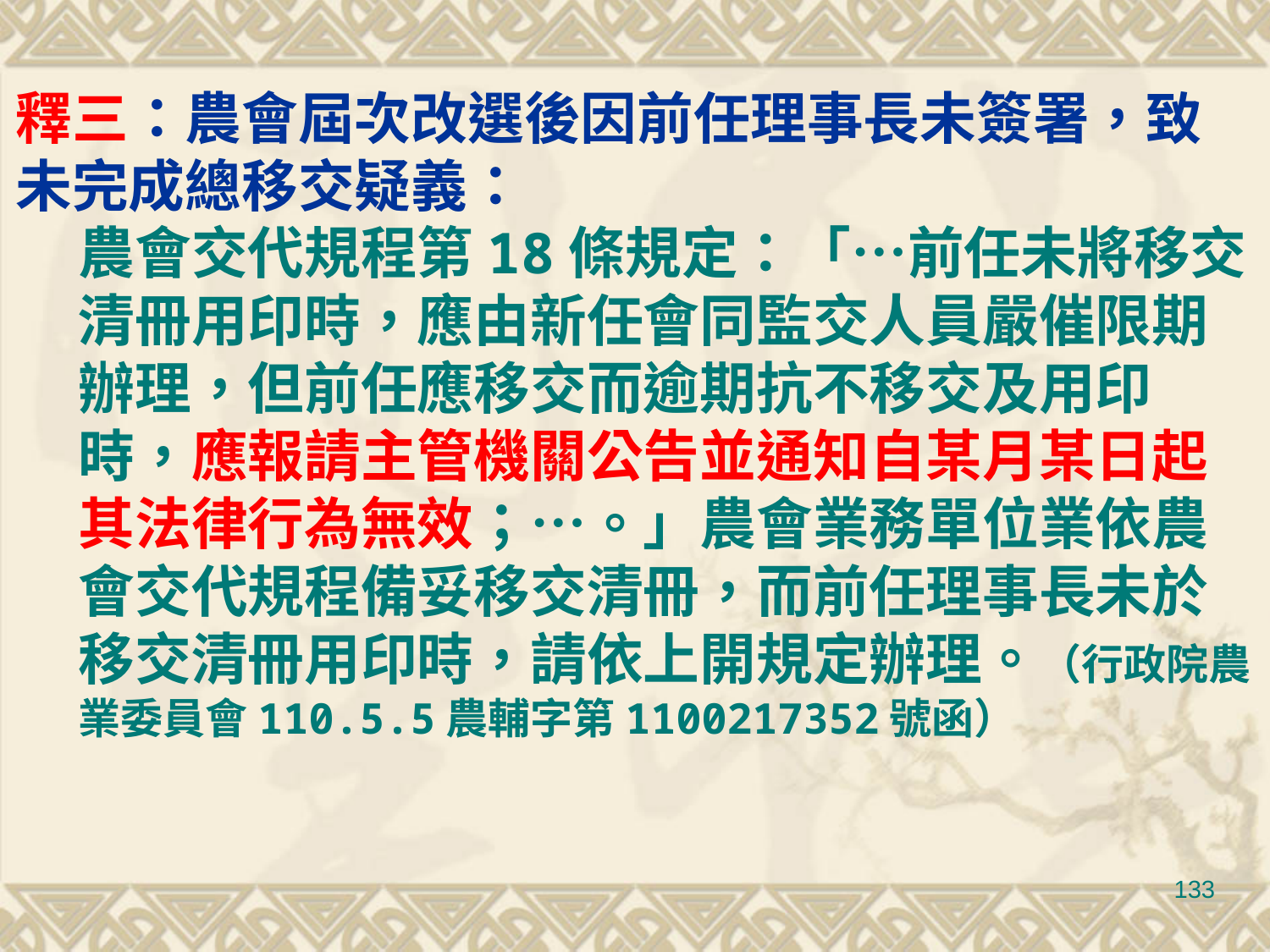

釋三：農會屆次改選後因前任理事長未簽署，致未完成總移交疑義：
農會交代規程第18條規定：「…前任未將移交清冊用印時，應由新任會同監交人員嚴催限期辦理，但前任應移交而逾期抗不移交及用印時，應報請主管機關公告並通知自某月某日起其法律行為無效；…。」農會業務單位業依農會交代規程備妥移交清冊，而前任理事長未於移交清冊用印時，請依上開規定辦理。（行政院農業委員會110.5.5農輔字第1100217352號函）
133